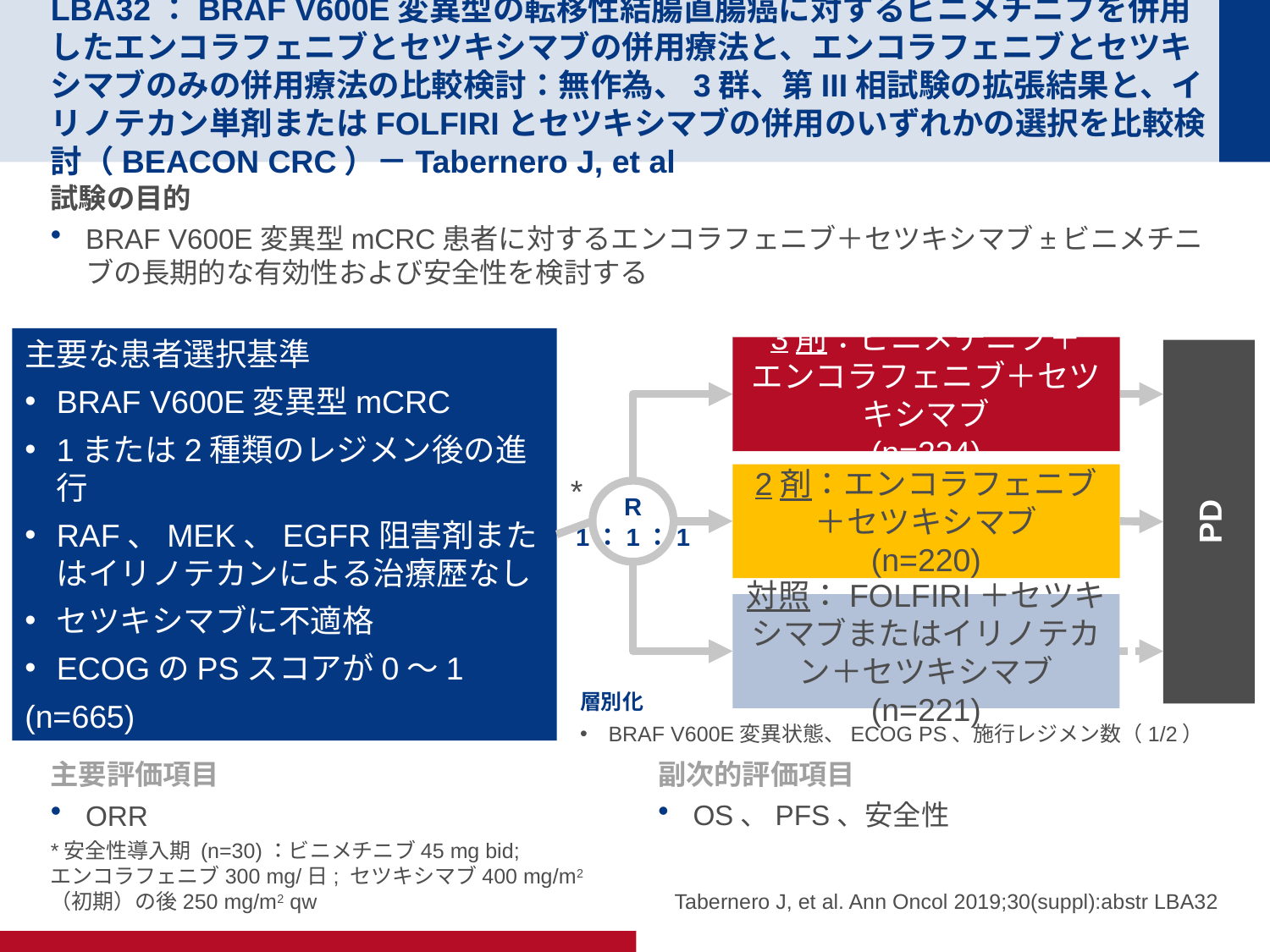

# LBA32：BRAF V600E変異型の転移性結腸直腸癌に対するビニメチニブを併用したエンコラフェニブとセツキシマブの併用療法と、エンコラフェニブとセツキシマブのみの併用療法の比較検討：無作為、3群、第III相試験の拡張結果と、イリノテカン単剤またはFOLFIRIとセツキシマブの併用のいずれかの選択を比較検討（BEACON CRC）－Tabernero J, et al
試験の目的
BRAF V600E変異型mCRC患者に対するエンコラフェニブ＋セツキシマブ±ビニメチニブの長期的な有効性および安全性を検討する
主要な患者選択基準
BRAF V600E変異型mCRC
1または2種類のレジメン後の進行
RAF、MEK、EGFR阻害剤またはイリノテカンによる治療歴なし
セツキシマブに不適格
ECOGのPSスコアが0～1
(n=665)
3剤：ビニメチニブ＋
エンコラフェニブ＋セツキシマブ
(n=224)
PD
2剤：エンコラフェニブ＋セツキシマブ
(n=220)
*
R
1：1：1
対照：FOLFIRI＋セツキシマブまたはイリノテカン＋セツキシマブ (n=221)
層別化
BRAF V600E変異状態、ECOG PS、施行レジメン数（1/2）
主要評価項目
ORR

副次的評価項目
OS、PFS、安全性
*安全性導入期 (n=30)：ビニメチニブ45 mg bid;
エンコラフェニブ300 mg/日; セツキシマブ400 mg/m2（初期）の後250 mg/m2 qw
Tabernero J, et al. Ann Oncol 2019;30(suppl):abstr LBA32